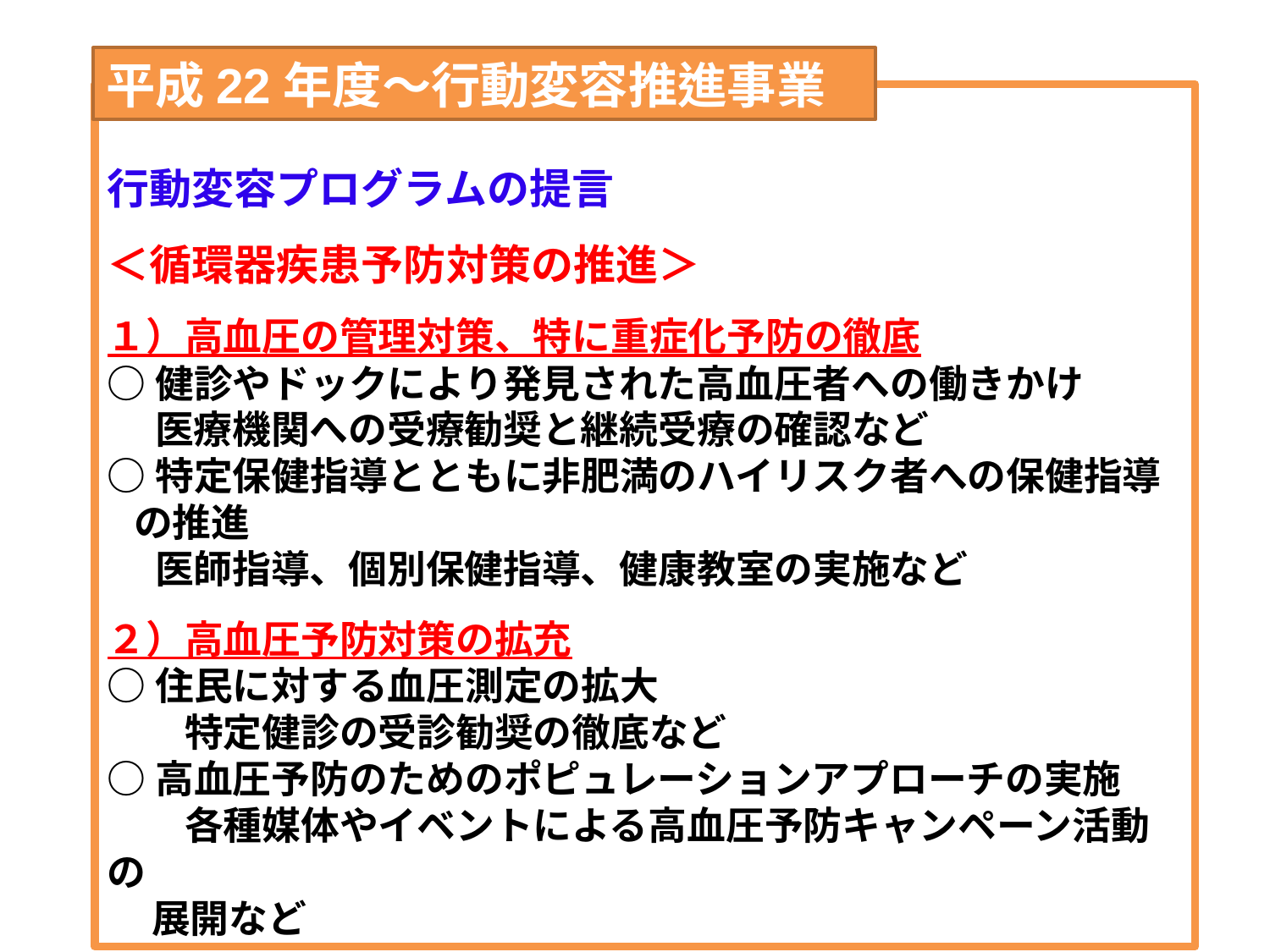

平成22年度～行動変容推進事業

行動変容プログラムの提言
＜循環器疾患予防対策の推進＞
１）高血圧の管理対策、特に重症化予防の徹底
○健診やドックにより発見された高血圧者への働きかけ
　 医療機関への受療勧奨と継続受療の確認など
○特定保健指導とともに非肥満のハイリスク者への保健指導
   の推進
　 医師指導、個別保健指導、健康教室の実施など
２）高血圧予防対策の拡充
○住民に対する血圧測定の拡大
　　特定健診の受診勧奨の徹底など
○高血圧予防のためのポピュレーションアプローチの実施
　　各種媒体やイベントによる高血圧予防キャンペーン活動の
     展開など